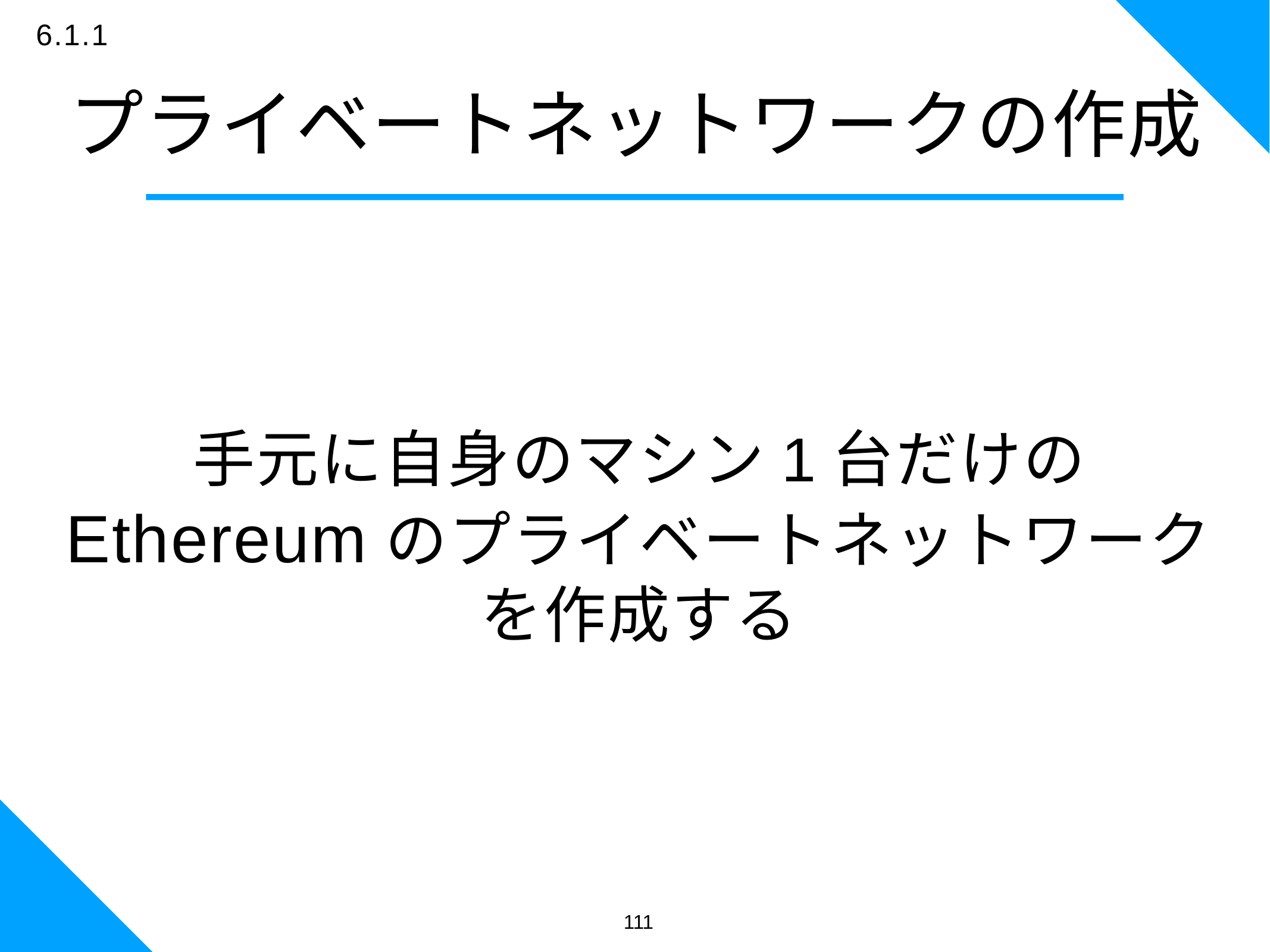

6.1.1
# プライベートネットワークの作成
手元に自身のマシン1台だけの
Ethereumのプライベートネットワークを作成する
111